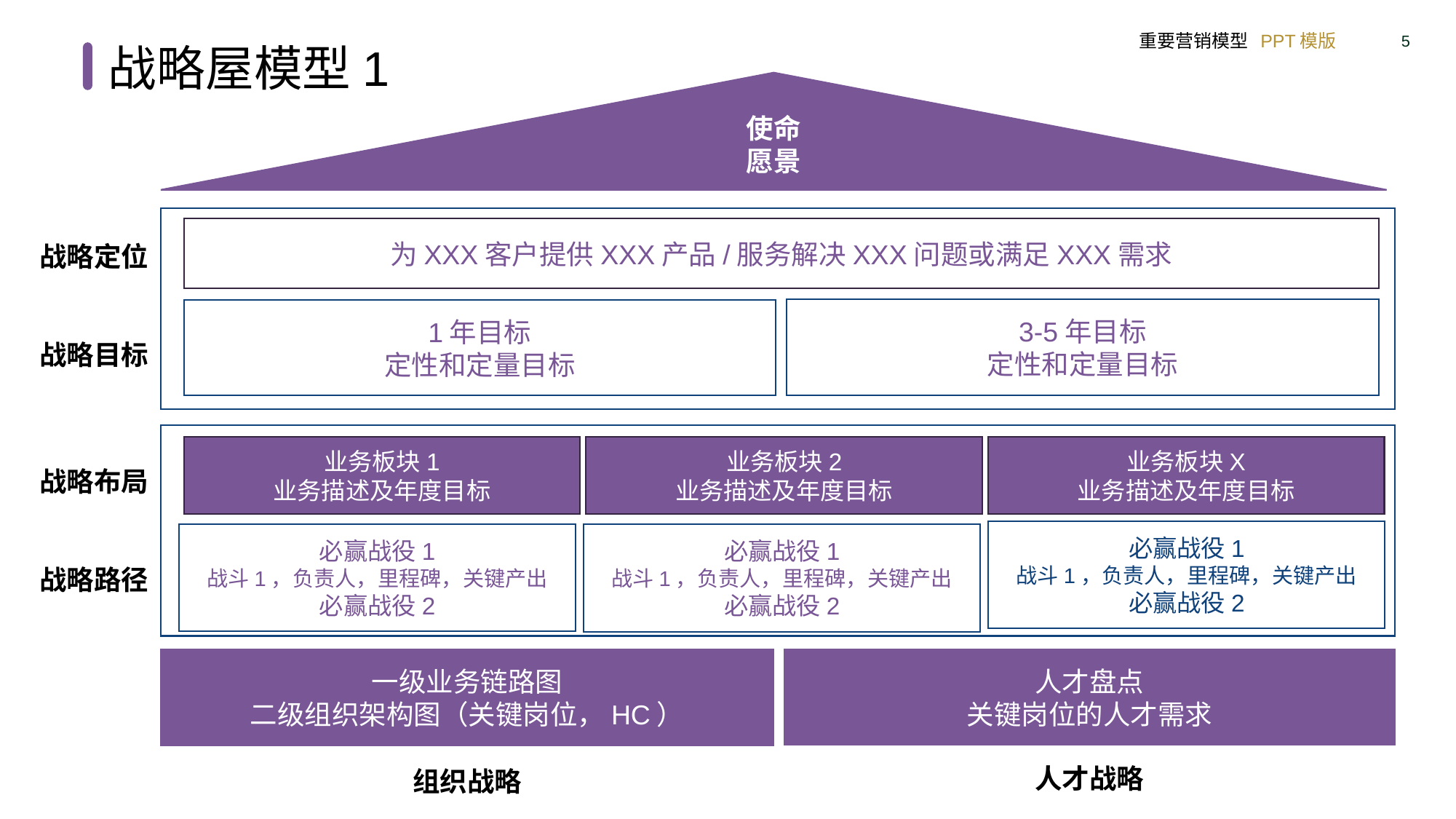

5
战略屋模型1
使命
愿景

为XXX客户提供XXX产品/服务解决XXX问题或满足XXX需求
战略定位

战略目标
3-5年目标
定性和定量目标
1年目标
定性和定量目标

业务板块1
业务描述及年度目标
业务板块2
业务描述及年度目标
业务板块X
业务描述及年度目标
战略布局

战略路径
必赢战役1
战斗1，负责人，里程碑，关键产出
必赢战役2
必赢战役1
战斗1，负责人，里程碑，关键产出
必赢战役2
必赢战役1
战斗1，负责人，里程碑，关键产出
必赢战役2
人才盘点
关键岗位的人才需求
一级业务链路图
二级组织架构图（关键岗位，HC）
人才战略
组织战略